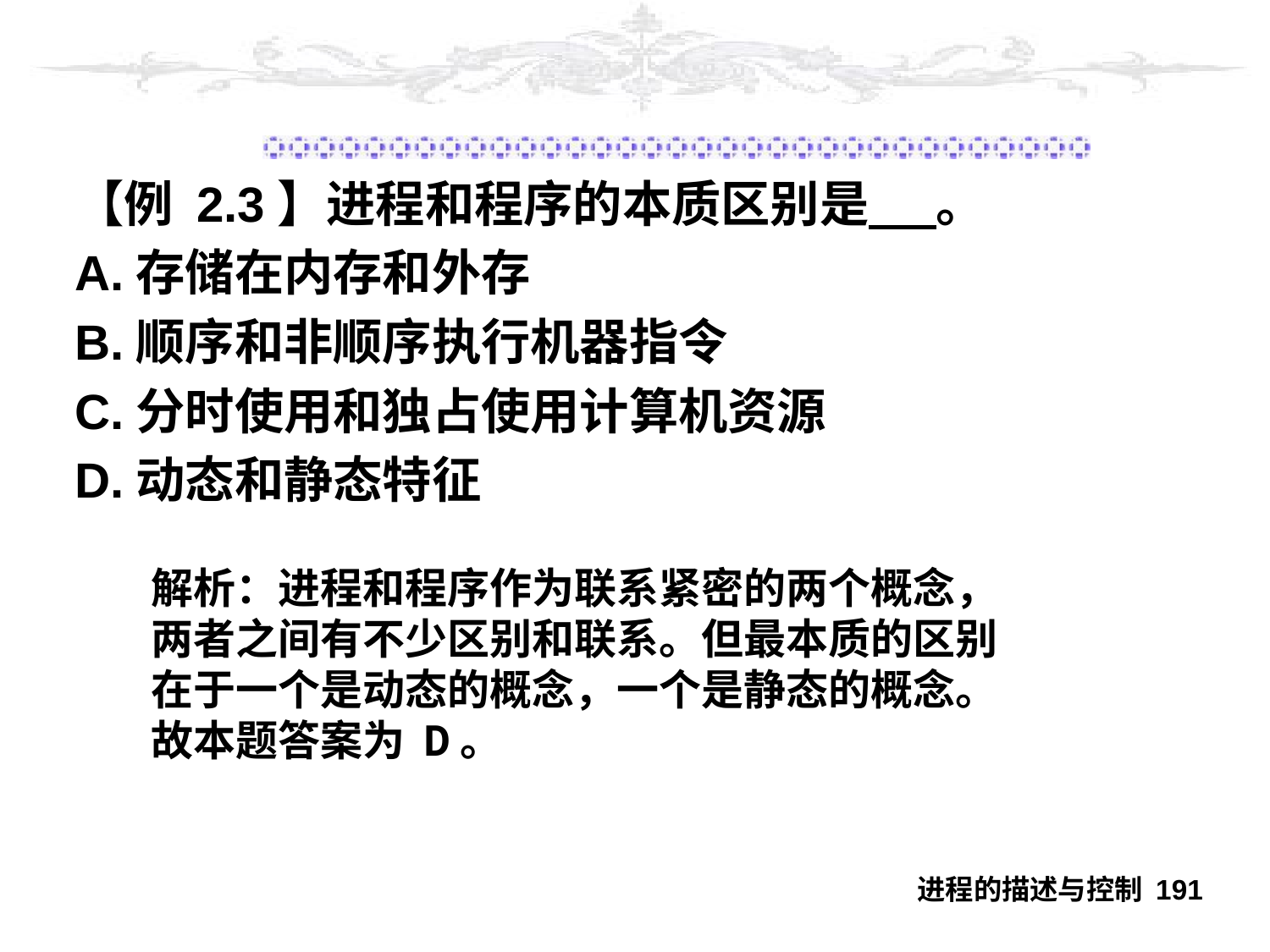

#
【例 2.3】进程和程序的本质区别是      。
A.存储在内存和外存
B.顺序和非顺序执行机器指令
C.分时使用和独占使用计算机资源
D.动态和静态特征
解析：进程和程序作为联系紧密的两个概念，两者之间有不少区别和联系。但最本质的区别在于一个是动态的概念，一个是静态的概念。故本题答案为 D。